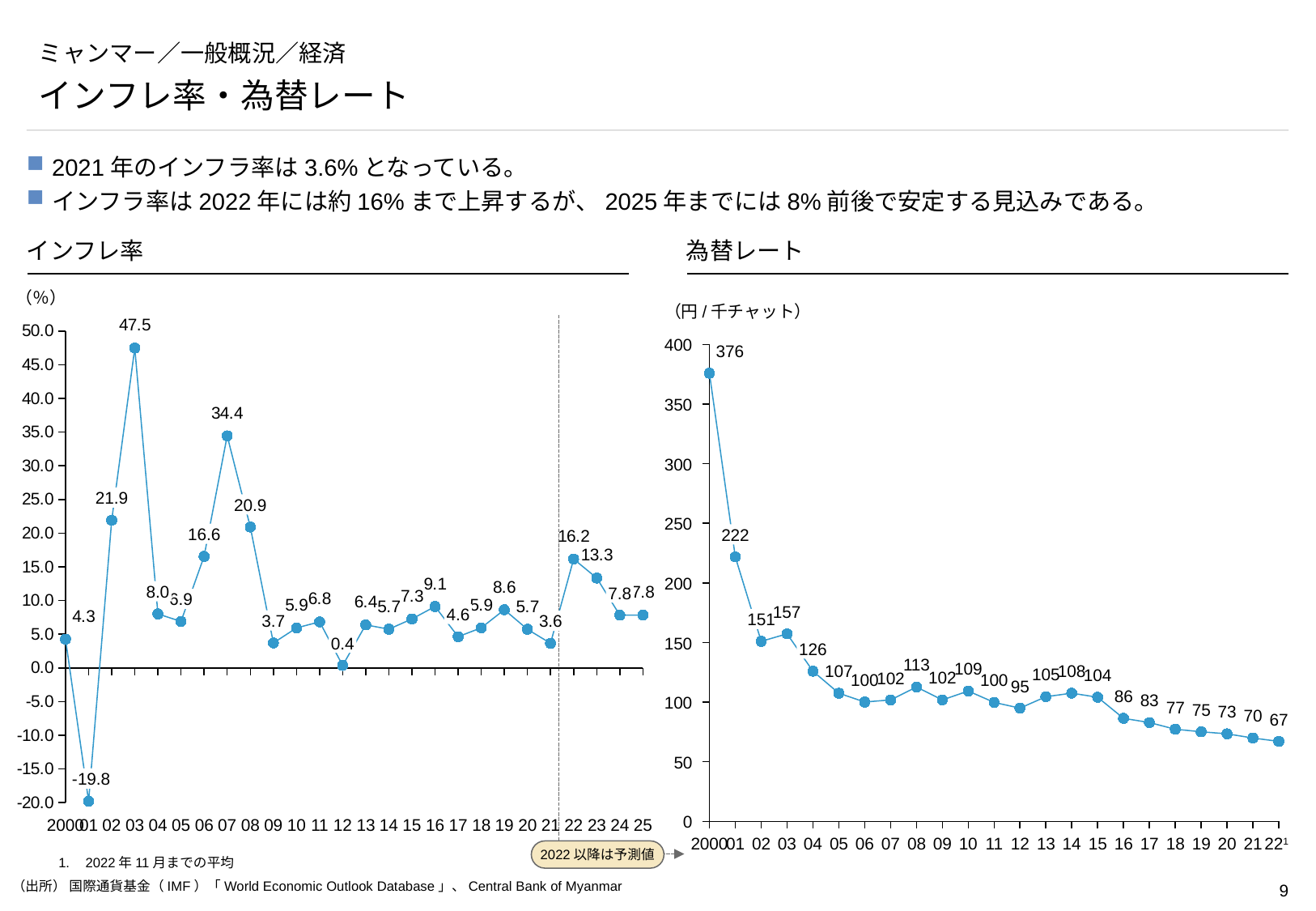

# ミャンマー／一般概況／経済
インフレ率・為替レート
2021年のインフラ率は3.6%となっている。
インフラ率は2022年には約16%まで上昇するが、2025年までには8%前後で安定する見込みである。
インフレ率
為替レート
（％）
（円/千チャット）

### Chart

| Category |  |
|---|---|
2022以降は予測値

### Chart

| Category |  |
|---|---|
400
376
350
300
21.9
20.9
250
16.6
222
200
8.0
7.8
6.9
157
4.6
151
3.7
3.6
0.4
150
126
113
109
108
107
105
104
102
102
100
100
95
86
83
100
77
75
73
70
67
50
-19.8
0
2000
01
02
03
04
05
06
07
08
09
10
11
12
13
14
15
16
17
18
19
20
21
22
23
24
25
2000
01
02
03
04
05
06
07
08
09
10
11
12
13
14
15
16
17
18
19
20
21
221
1.	2022年11月までの平均
（出所） 国際通貨基金（IMF）「World Economic Outlook Database」、Central Bank of Myanmar